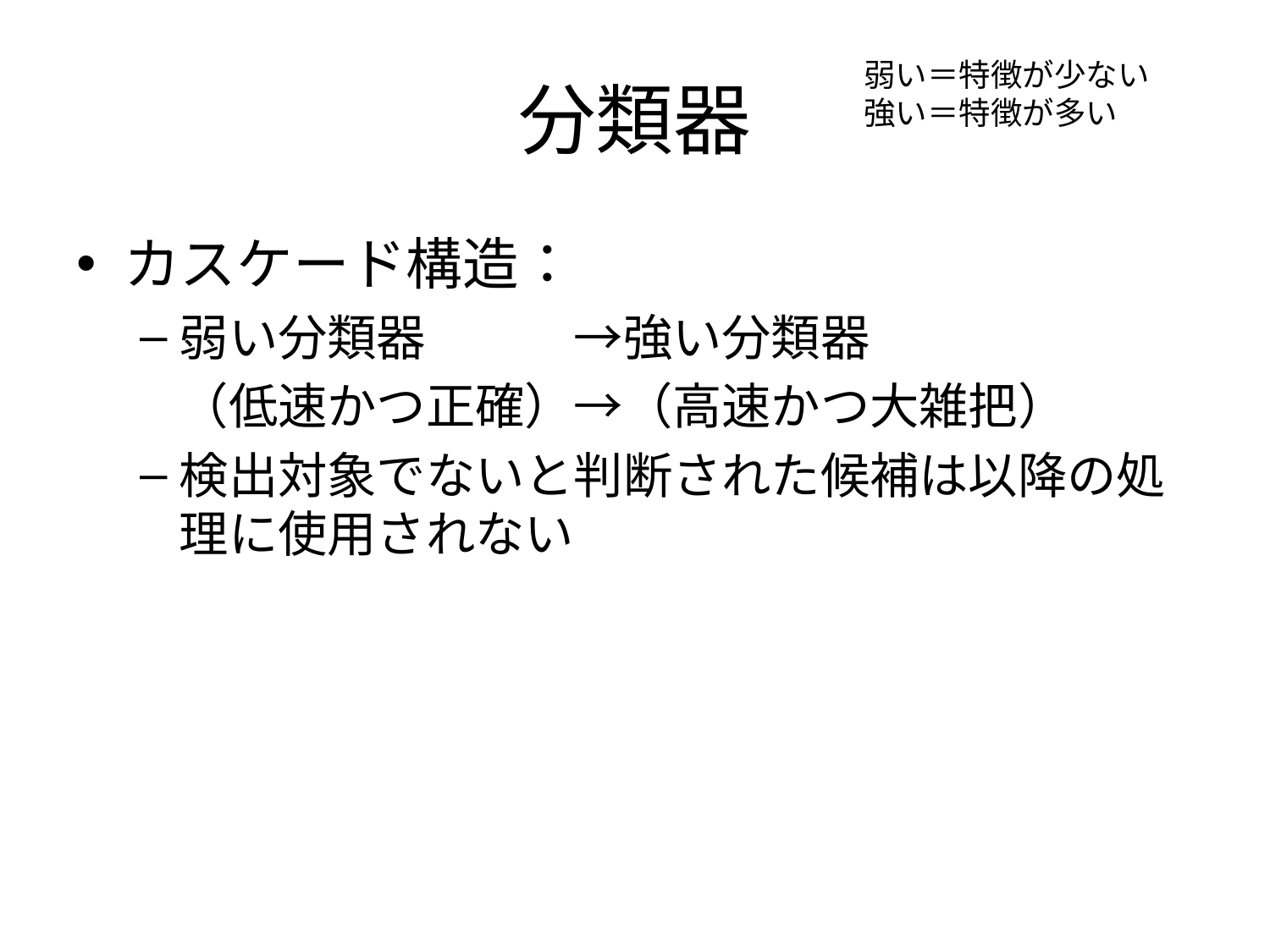

# 分類器
弱い＝特徴が少ない
強い＝特徴が多い
カスケード構造：
弱い分類器　　　→強い分類器
	（低速かつ正確）→（高速かつ大雑把）
検出対象でないと判断された候補は以降の処理に使用されない